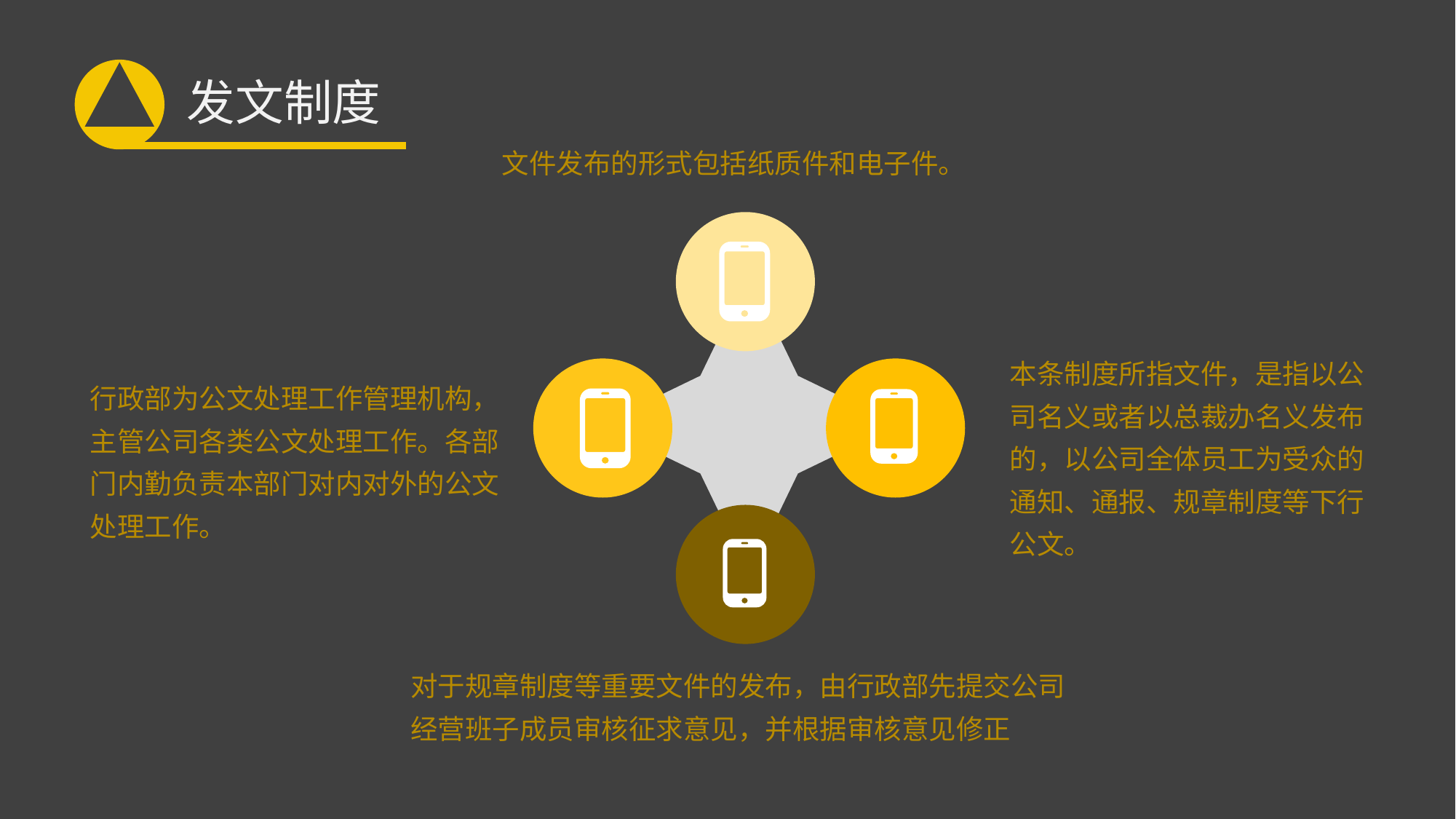

发文制度
文件发布的形式包括纸质件和电子件。

本条制度所指文件，是指以公司名义或者以总裁办名义发布的，以公司全体员工为受众的通知、通报、规章制度等下行公文。
行政部为公文处理工作管理机构，主管公司各类公文处理工作。各部门内勤负责本部门对内对外的公文处理工作。

对于规章制度等重要文件的发布，由行政部先提交公司经营班子成员审核征求意见，并根据审核意见修正